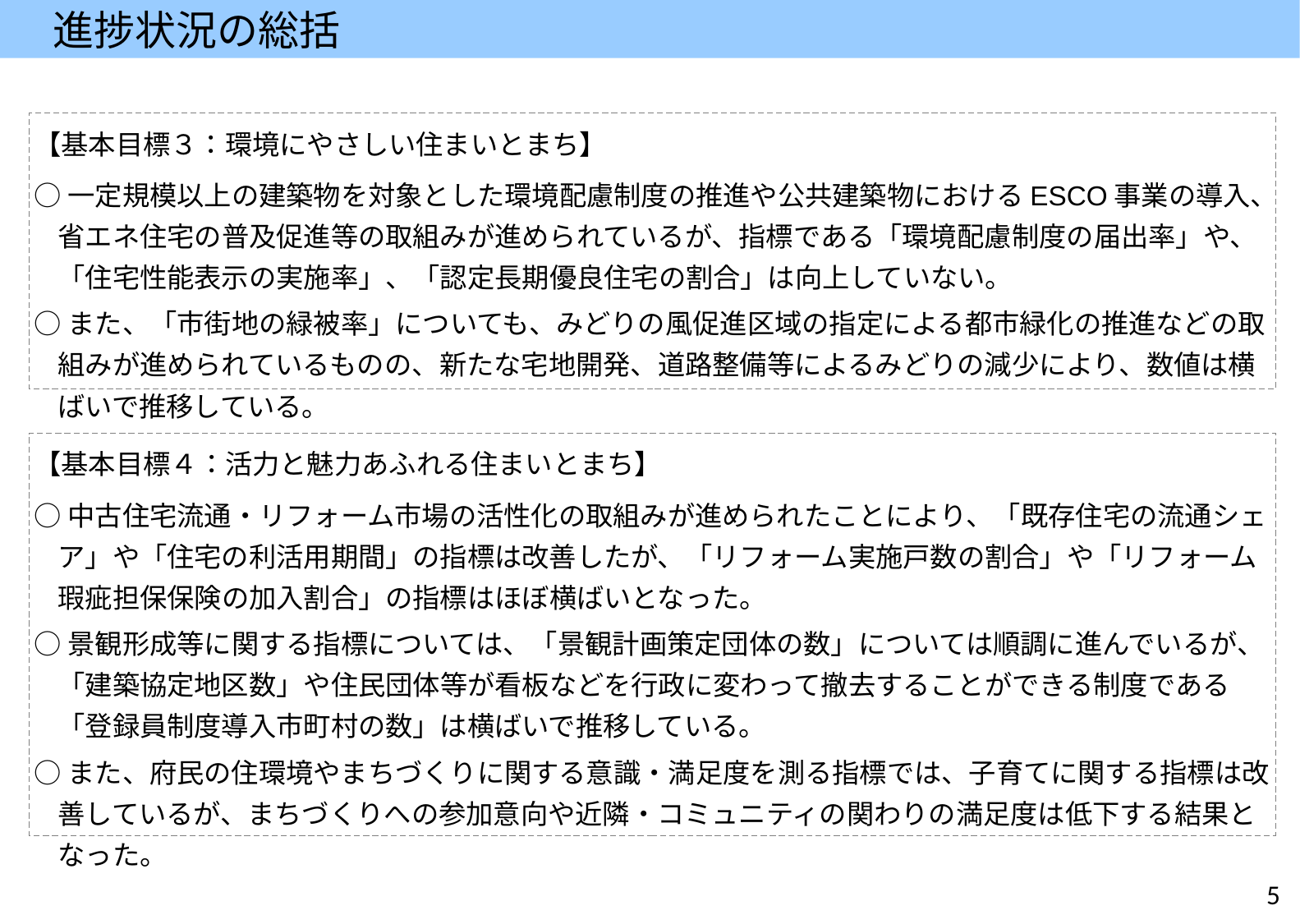

進捗状況の総括
【基本目標３：環境にやさしい住まいとまち】
○一定規模以上の建築物を対象とした環境配慮制度の推進や公共建築物におけるESCO事業の導入、省エネ住宅の普及促進等の取組みが進められているが、指標である「環境配慮制度の届出率」や、「住宅性能表示の実施率」、「認定長期優良住宅の割合」は向上していない。
○また、「市街地の緑被率」についても、みどりの風促進区域の指定による都市緑化の推進などの取組みが進められているものの、新たな宅地開発、道路整備等によるみどりの減少により、数値は横ばいで推移している。
【基本目標４：活力と魅力あふれる住まいとまち】
○中古住宅流通・リフォーム市場の活性化の取組みが進められたことにより、「既存住宅の流通シェア」や「住宅の利活用期間」の指標は改善したが、「リフォーム実施戸数の割合」や「リフォーム瑕疵担保保険の加入割合」の指標はほぼ横ばいとなった。
○景観形成等に関する指標については、「景観計画策定団体の数」については順調に進んでいるが、「建築協定地区数」や住民団体等が看板などを行政に変わって撤去することができる制度である「登録員制度導入市町村の数」は横ばいで推移している。
○また、府民の住環境やまちづくりに関する意識・満足度を測る指標では、子育てに関する指標は改善しているが、まちづくりへの参加意向や近隣・コミュニティの関わりの満足度は低下する結果となった。

5